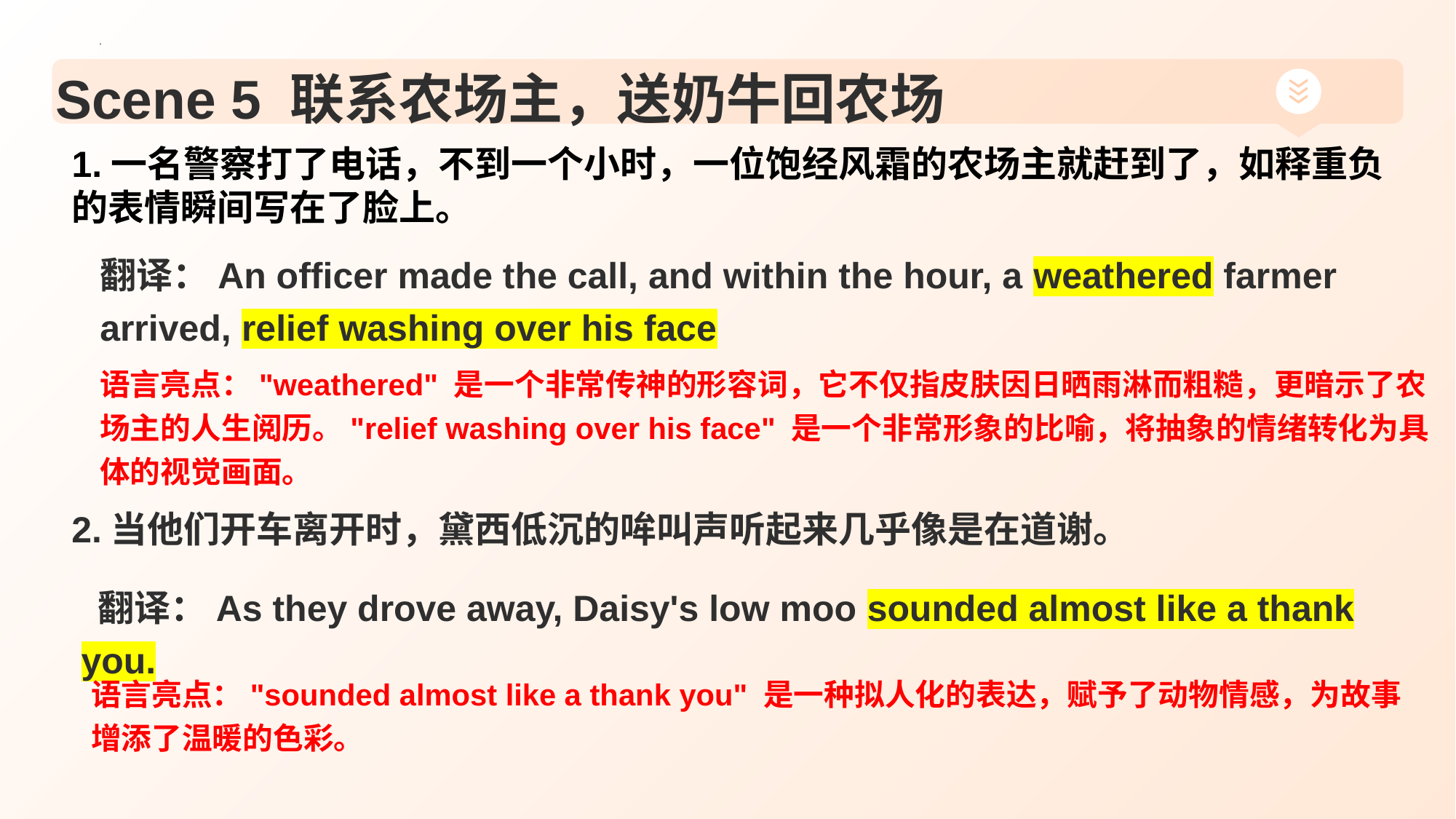

# Scene 5 联系农场主，送奶牛回农场
1.一名警察打了电话，不到一个小时，一位饱经风霜的农场主就赶到了，如释重负的表情瞬间写在了脸上。
翻译：An officer made the call, and within the hour, a weathered farmer arrived, relief washing over his face
语言亮点："weathered" 是一个非常传神的形容词，它不仅指皮肤因日晒雨淋而粗糙，更暗示了农场主的人生阅历。"relief washing over his face" 是一个非常形象的比喻，将抽象的情绪转化为具体的视觉画面。

2.当他们开车离开时，黛西低沉的哞叫声听起来几乎像是在道谢。
 翻译：As they drove away, Daisy's low moo sounded almost like a thank you.
语言亮点："sounded almost like a thank you" 是一种拟人化的表达，赋予了动物情感，为故事增添了温暖的色彩。